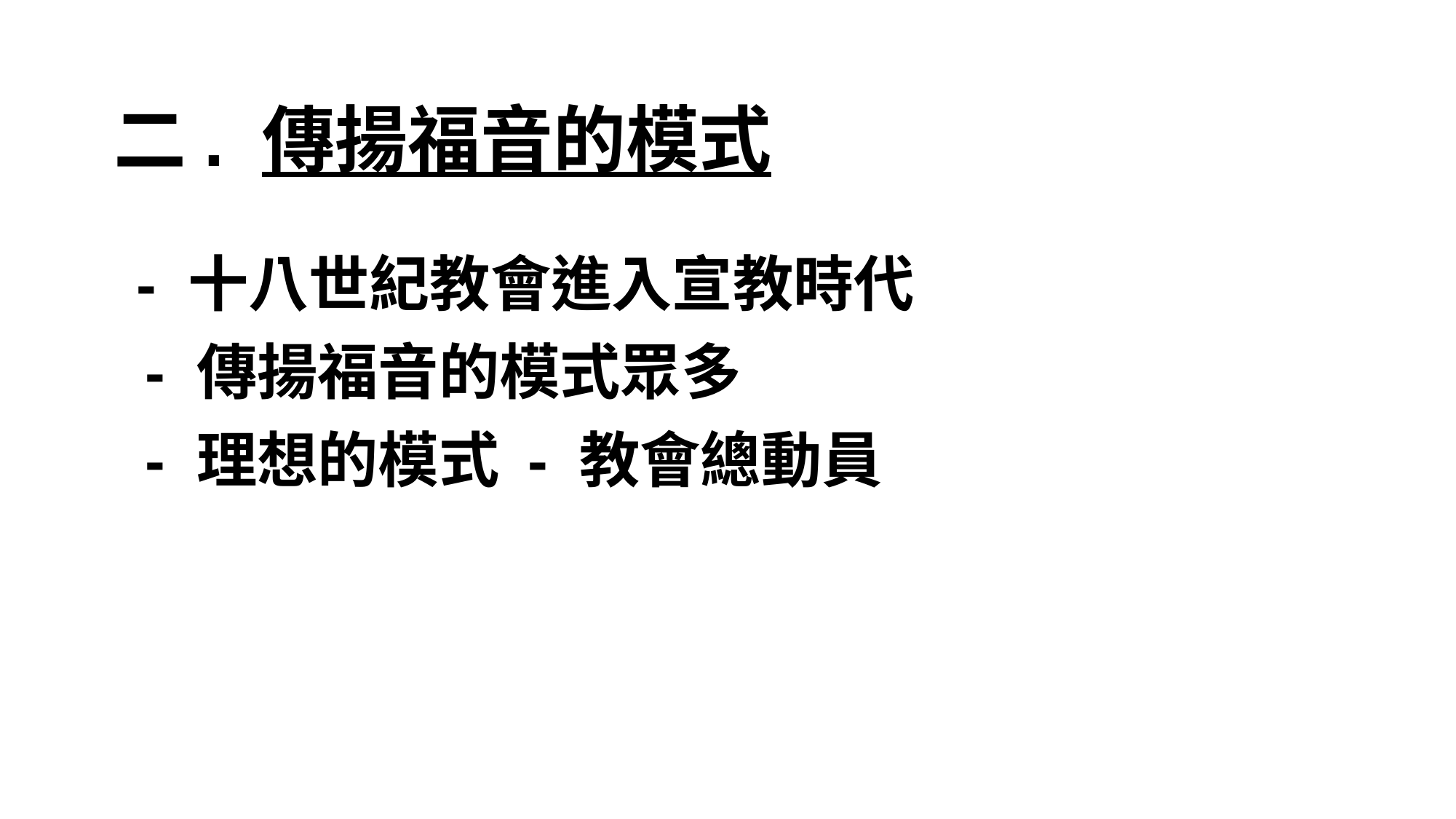

# 二. 傳揚福音的模式
 - 十八世紀教會進入宣教時代
 - 傳揚福音的模式眾多
 - 理想的模式 - 教會總動員